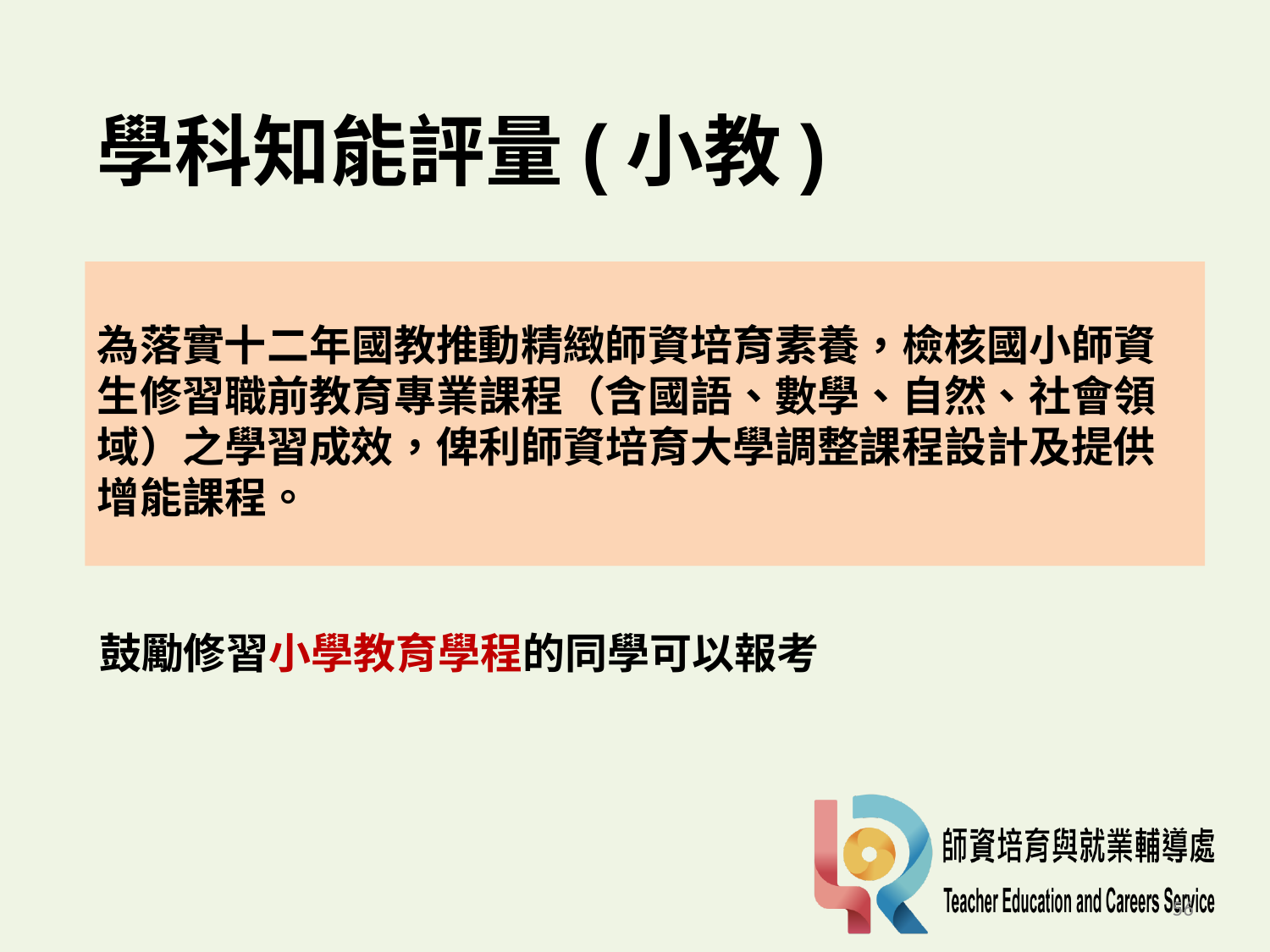

學科知能評量(小教)

為落實十二年國教推動精緻師資培育素養，檢核國小師資生修習職前教育專業課程（含國語、數學、自然、社會領域）之學習成效，俾利師資培育大學調整課程設計及提供增能課程。

鼓勵修習小學教育學程的同學可以報考
56